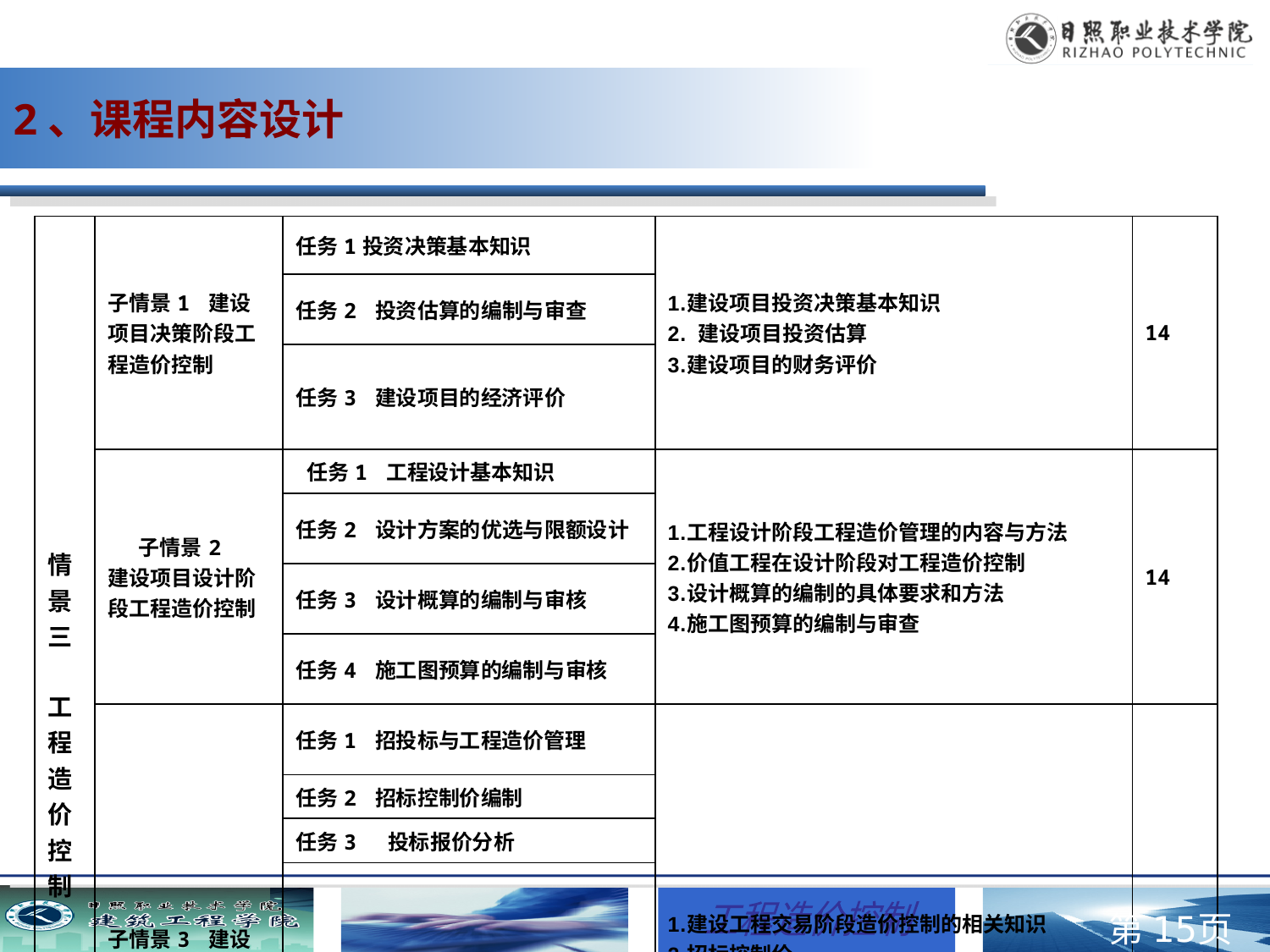

2、课程内容设计
| 情 景 三 工 程 造 价 控 制 | 子情景1 建设项目决策阶段工程造价控制 | 任务1投资决策基本知识 | 建设项目投资决策基本知识 建设项目投资估算 建设项目的财务评价 | 14 |
| --- | --- | --- | --- | --- |
|  |  | 任务2 投资估算的编制与审查 |  |  |
|  |  | 任务3 建设项目的经济评价 |  |  |
|  | 子情景2 建设项目设计阶段工程造价控制 | 任务1 工程设计基本知识 | 工程设计阶段工程造价管理的内容与方法 价值工程在设计阶段对工程造价控制 设计概算的编制的具体要求和方法 施工图预算的编制与审查 | 14 |
|  |  | 任务2 设计方案的优选与限额设计 |  |  |
|  |  | 任务3 设计概算的编制与审核 |  |  |
|  |  | 任务4 施工图预算的编制与审核 |  |  |
|  | 子情景3 建设项目交易阶段工程造价控制 | 任务1 招投标与工程造价管理 | 建设工程交易阶段造价控制的相关知识 招标控制价 投标报价 合同价款 | 12 |
|  |  | 任务2 招标控制价编制 |  |  |
|  |  | 任务3 投标报价分析 |  |  |
|  |  | 任务4 工程合同价款的确定 |  |  |
第15页